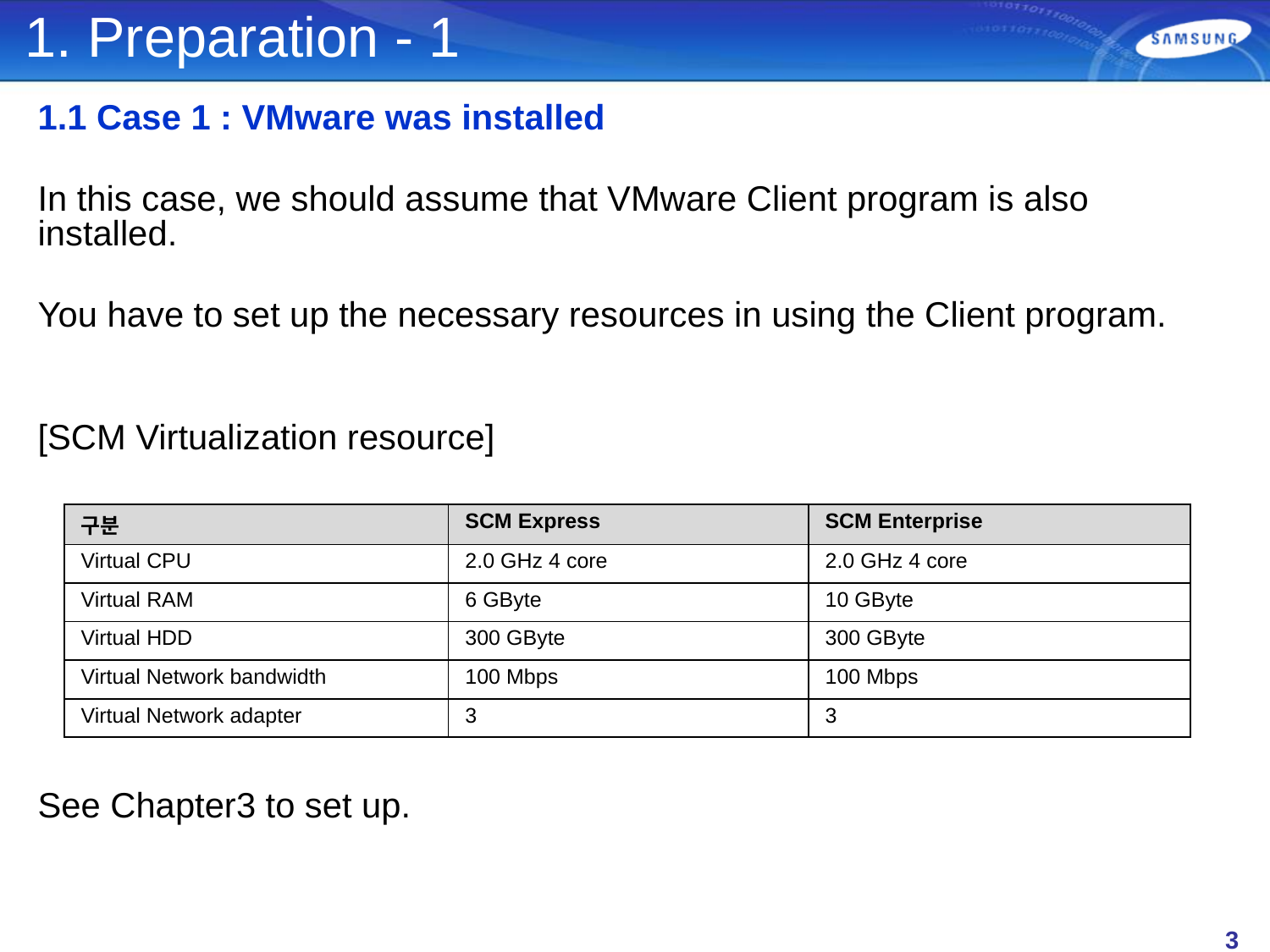

1. Preparation - 1

1.1 Case 1 : VMware was installed

In this case, we should assume that VMware Client program is also installed.

You have to set up the necessary resources in using the Client program.

[SCM Virtualization resource]

See Chapter3 to set up.
| 구분 | SCM Express | SCM Enterprise |
| --- | --- | --- |
| Virtual CPU | 2.0 GHz 4 core | 2.0 GHz 4 core |
| Virtual RAM | 6 GByte | 10 GByte |
| Virtual HDD | 300 GByte | 300 GByte |
| Virtual Network bandwidth | 100 Mbps | 100 Mbps |
| Virtual Network adapter | 3 | 3 |